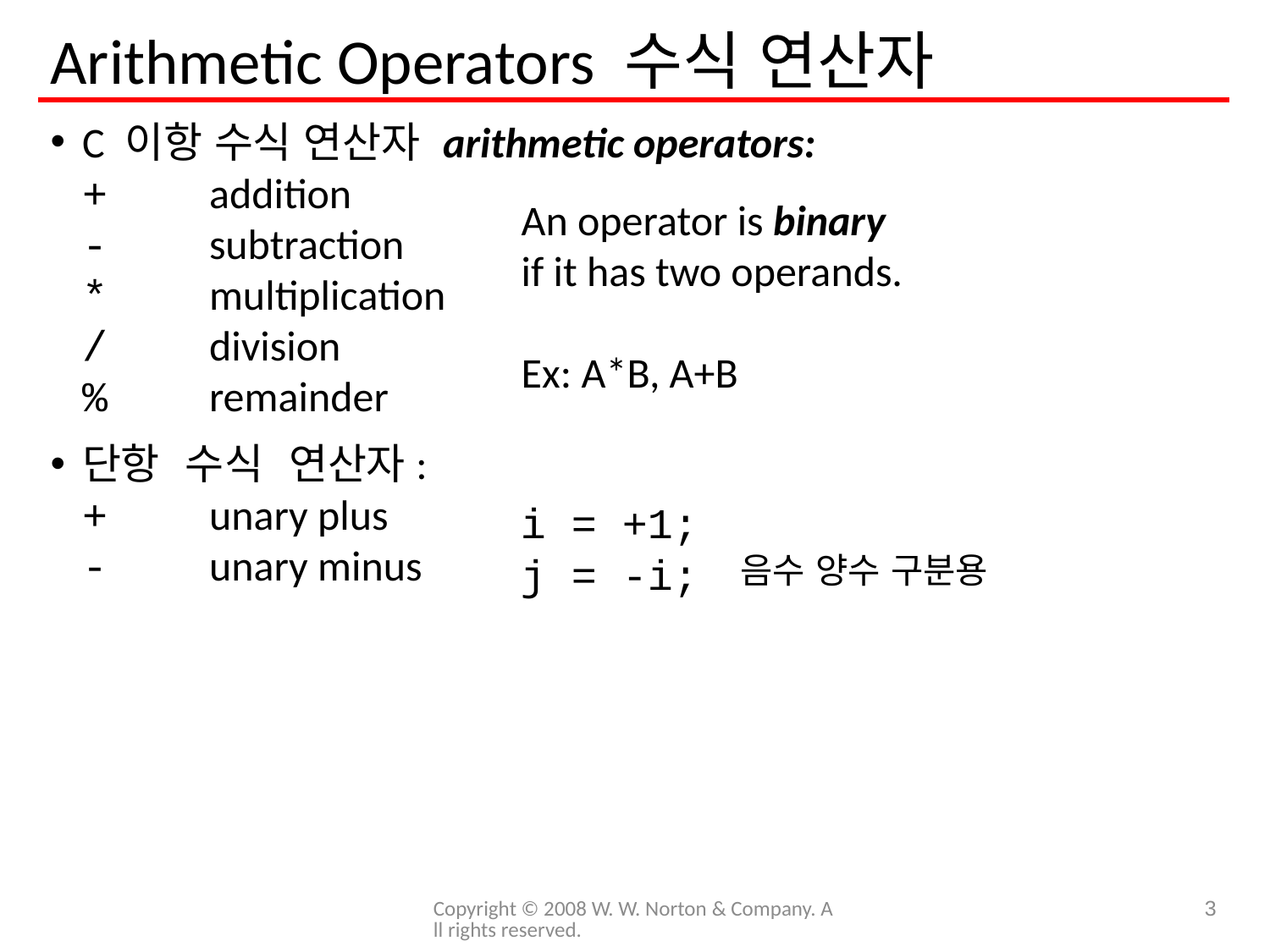

# Arithmetic Operators 수식 연산자
C 이항 수식 연산자 arithmetic operators:
	+	addition
	-	subtraction
	*	multiplication
	/	division
	%	remainder
단항 수식 연산자:
	+	unary plus
	-	unary minus

An operator is binary
if it has two operands.

Ex: A*B, A+B
i = +1;
j = -i;
음수 양수 구분용
Copyright © 2008 W. W. Norton & Company. All rights reserved.
3